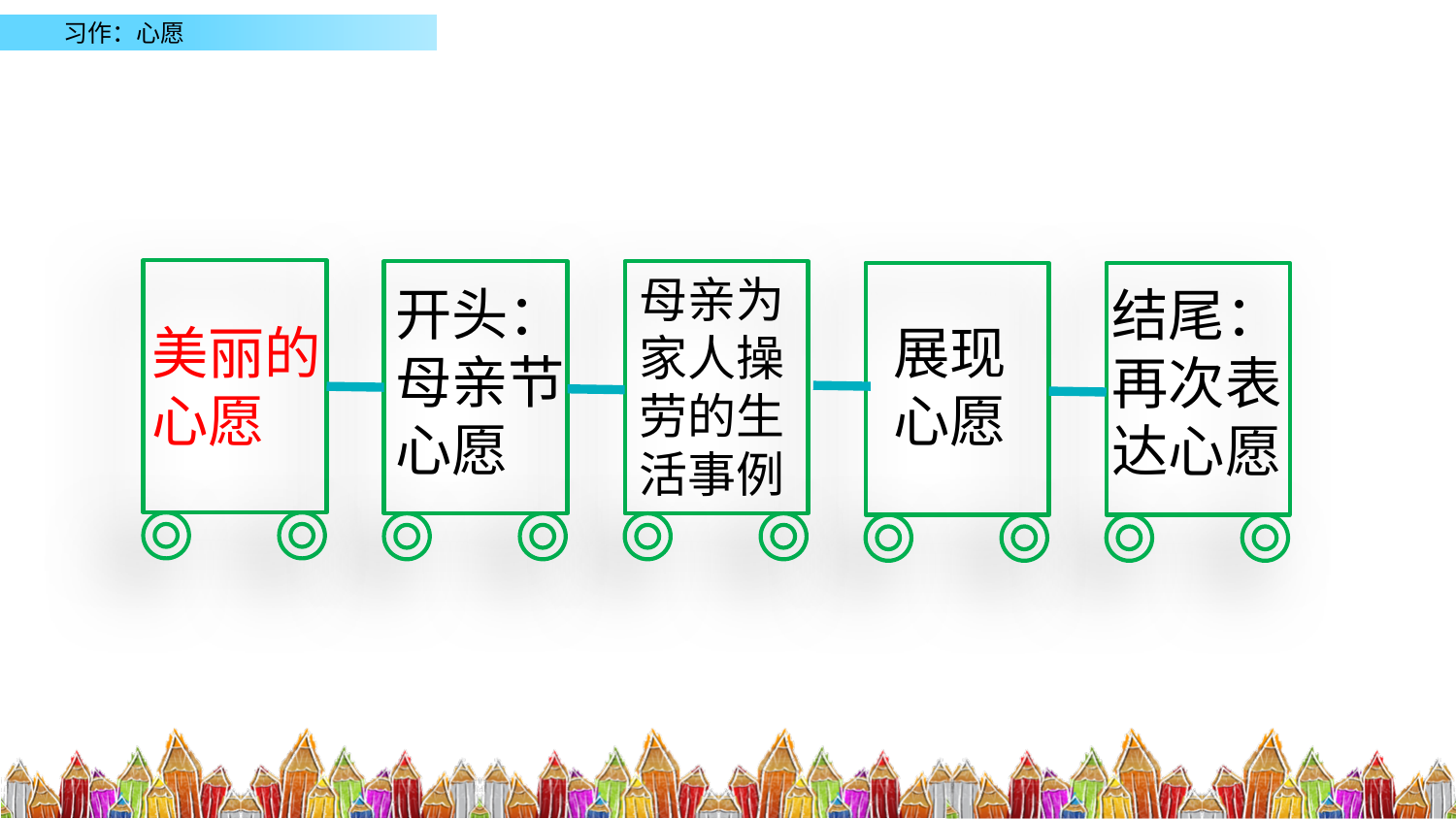

母亲为家人操劳的生活事例

开头：母亲节心愿
结尾：再次表达心愿
展现心愿
美丽的心愿